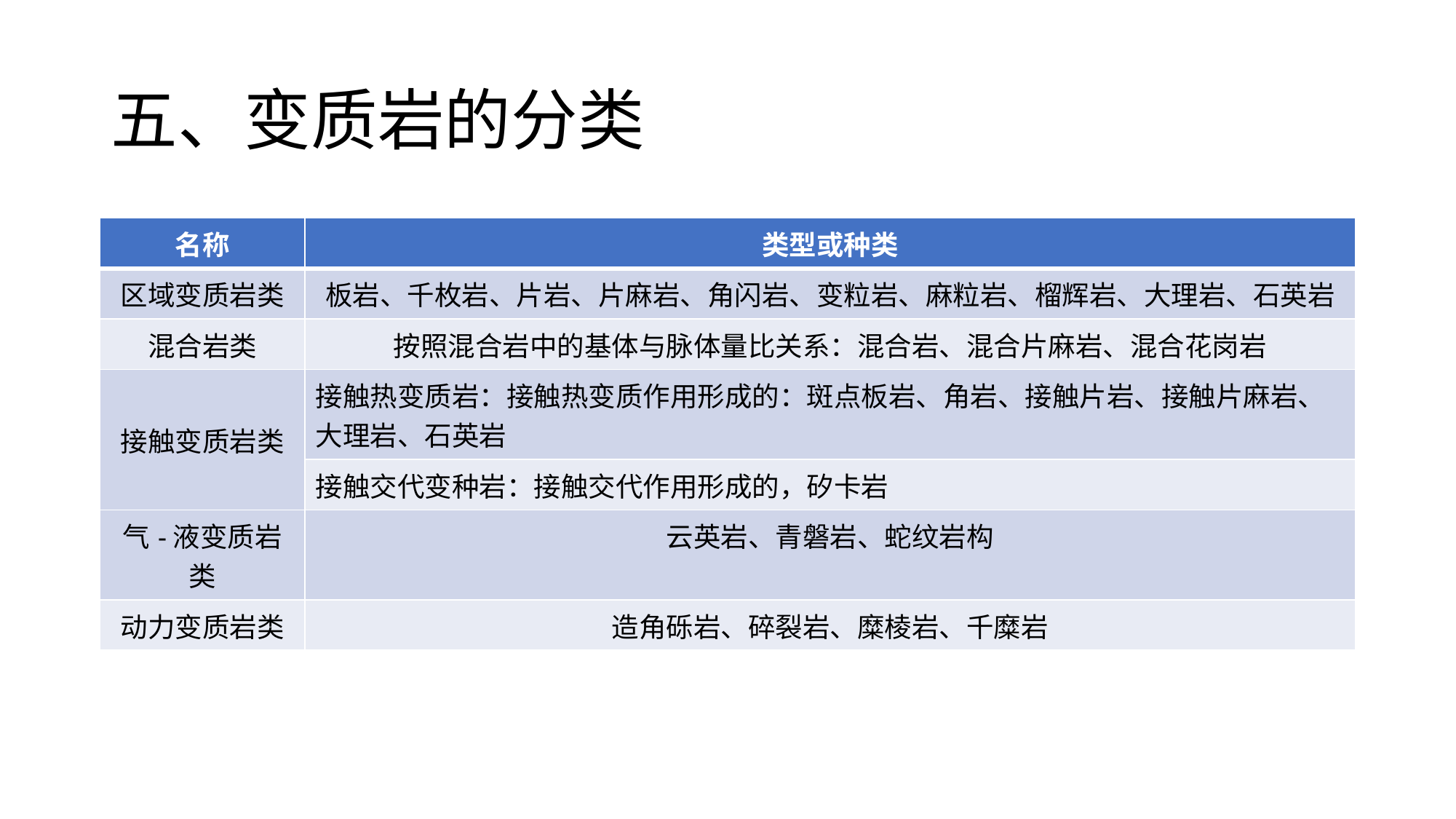

# 五、变质岩的分类
| 名称 | 类型或种类 |
| --- | --- |
| 区域变质岩类 | 板岩、千枚岩、片岩、片麻岩、角闪岩、变粒岩、麻粒岩、榴辉岩、大理岩、石英岩 |
| 混合岩类 | 按照混合岩中的基体与脉体量比关系：混合岩、混合片麻岩、混合花岗岩 |
| 接触变质岩类 | 接触热变质岩：接触热变质作用形成的：斑点板岩、角岩、接触片岩、接触片麻岩、大理岩、石英岩 |
|  | 接触交代变种岩：接触交代作用形成的，矽卡岩 |
| 气-液变质岩类 | 云英岩、青磐岩、蛇纹岩构 |
| 动力变质岩类 | 造角砾岩、碎裂岩、糜棱岩、千糜岩 |